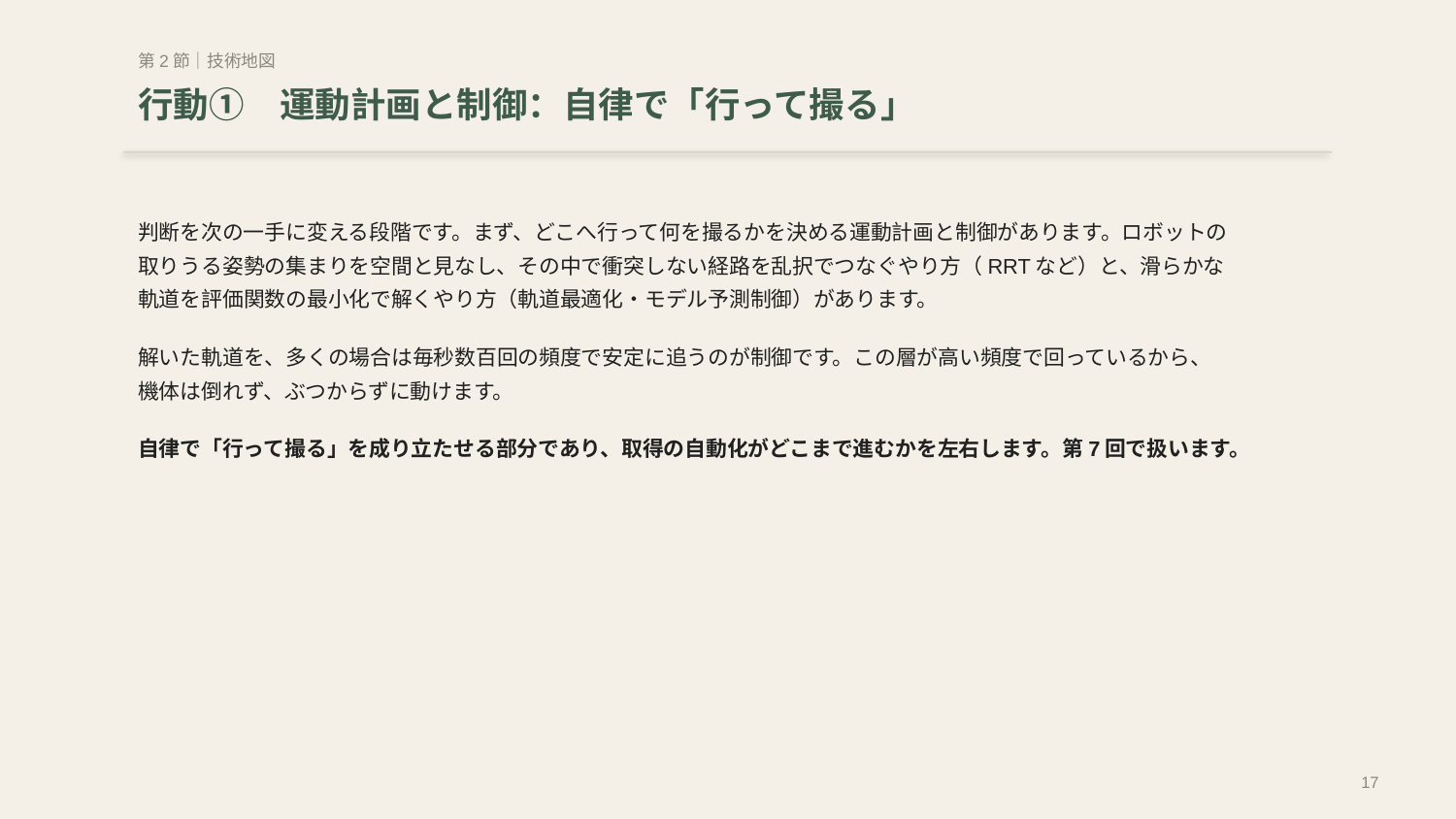

第2節｜技術地図
行動①　運動計画と制御：自律で「行って撮る」

判断を次の一手に変える段階です。まず、どこへ行って何を撮るかを決める運動計画と制御があります。ロボットの取りうる姿勢の集まりを空間と見なし、その中で衝突しない経路を乱択でつなぐやり方（RRTなど）と、滑らかな軌道を評価関数の最小化で解くやり方（軌道最適化・モデル予測制御）があります。
解いた軌道を、多くの場合は毎秒数百回の頻度で安定に追うのが制御です。この層が高い頻度で回っているから、機体は倒れず、ぶつからずに動けます。
自律で「行って撮る」を成り立たせる部分であり、取得の自動化がどこまで進むかを左右します。第7回で扱います。
17